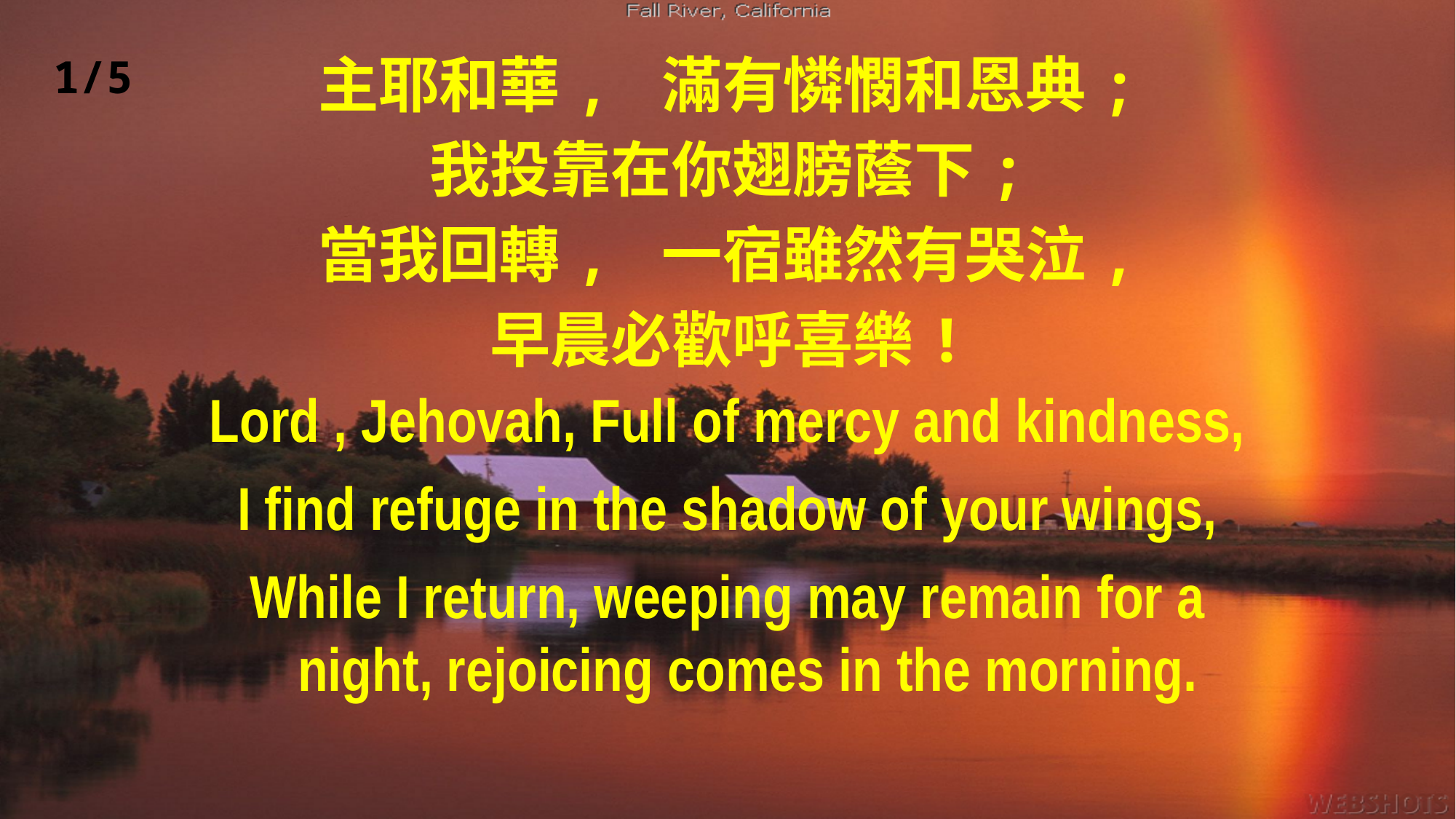

主耶和華, 滿有憐憫和恩典;
我投靠在你翅膀蔭下;
當我回轉, 一宿雖然有哭泣,
早晨必歡呼喜樂!
Lord , Jehovah, Full of mercy and kindness,
I find refuge in the shadow of your wings,
While I return, weeping may remain for a night, rejoicing comes in the morning.

1/5